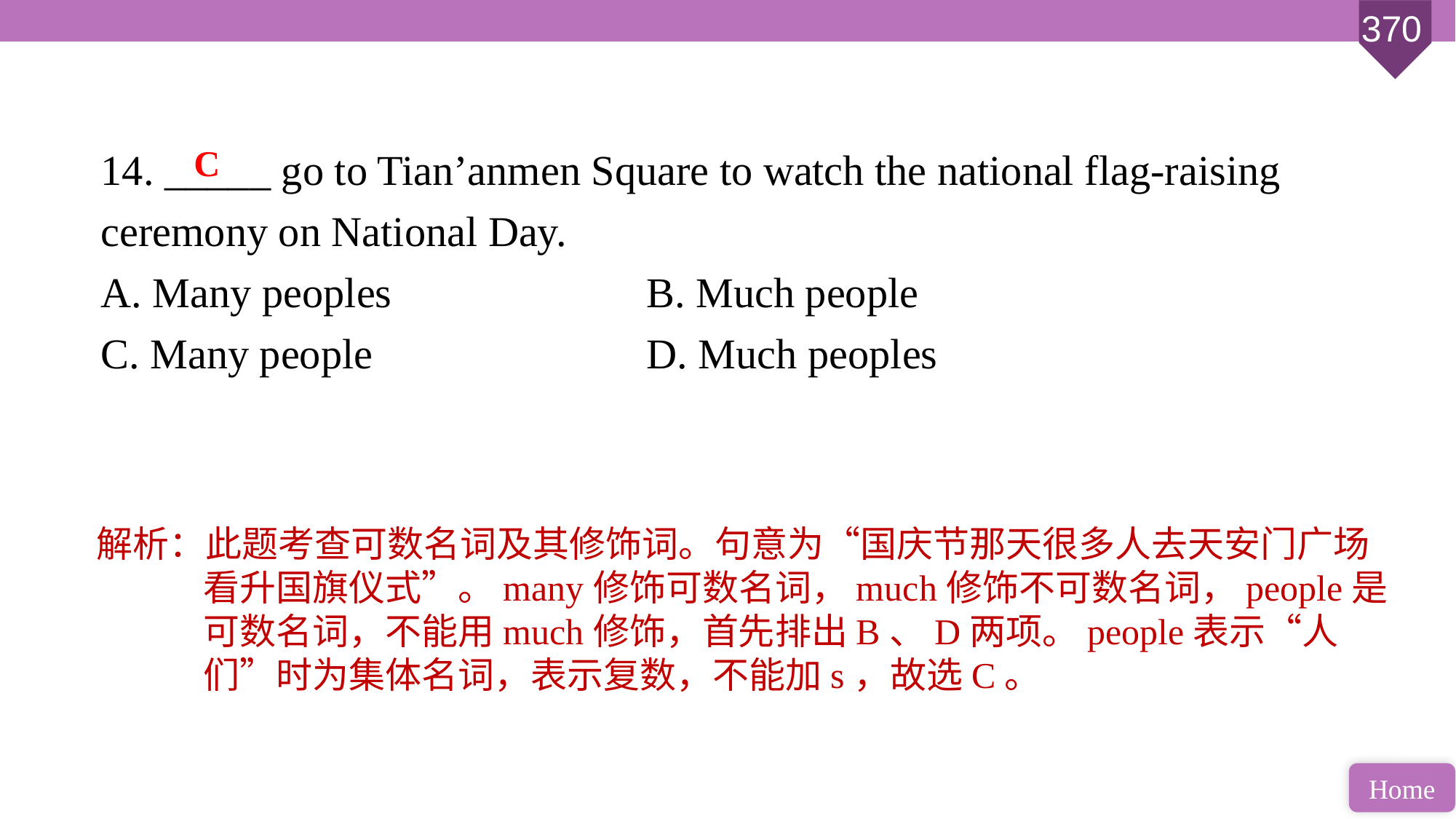

14. _____ go to Tian’anmen Square to watch the national flag-raising ceremony on National Day.
A. Many peoples 			B. Much people
C. Many people 			D. Much peoples
C
解析：此题考查可数名词及其修饰词。句意为“国庆节那天很多人去天安门广场看升国旗仪式”。many修饰可数名词，much修饰不可数名词，people是可数名词，不能用much修饰，首先排出B、D两项。people表示“人们”时为集体名词，表示复数，不能加s，故选C。